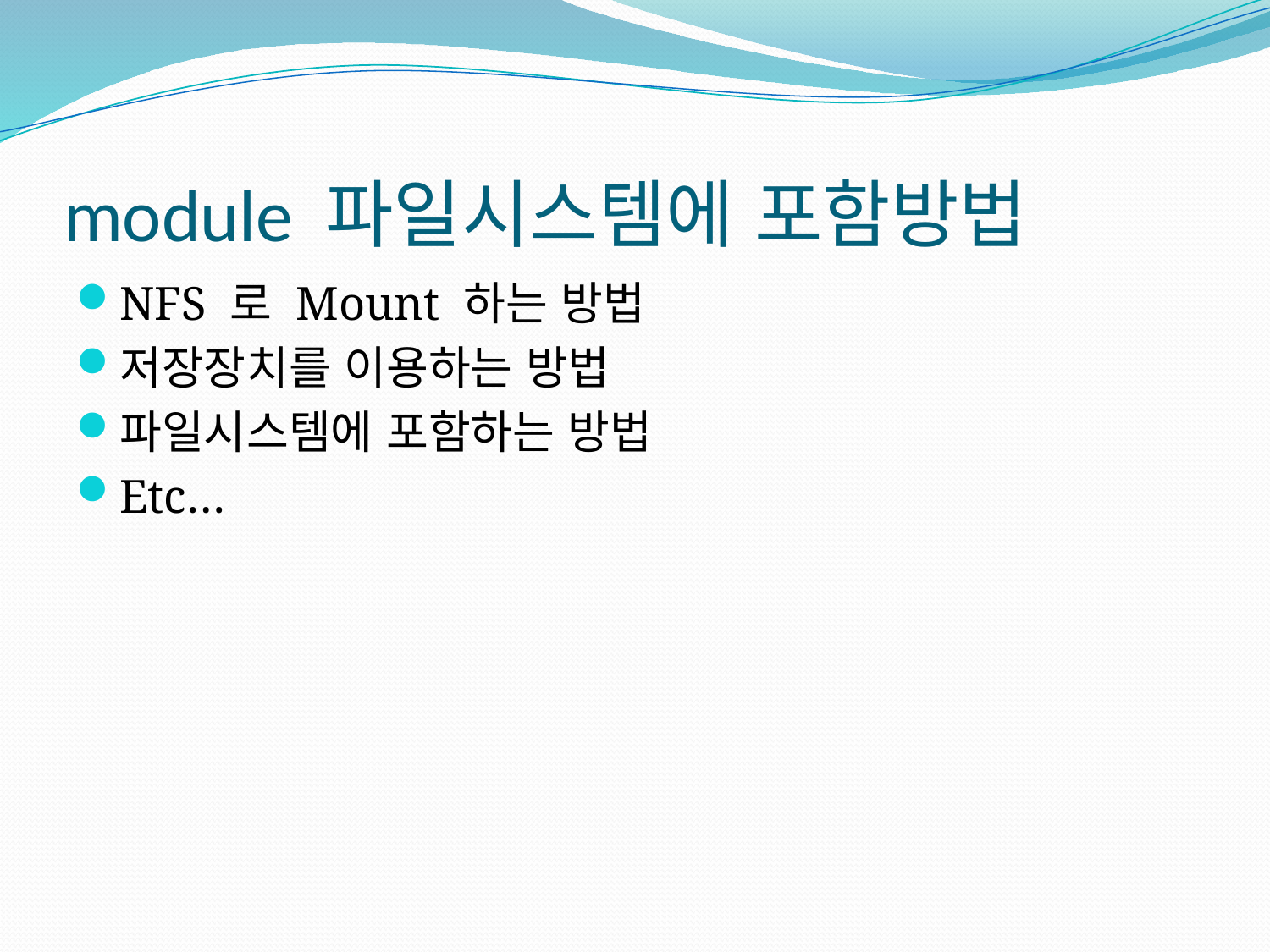

# module 파일시스템에 포함방법
NFS 로 Mount 하는 방법
저장장치를 이용하는 방법
파일시스템에 포함하는 방법
Etc…